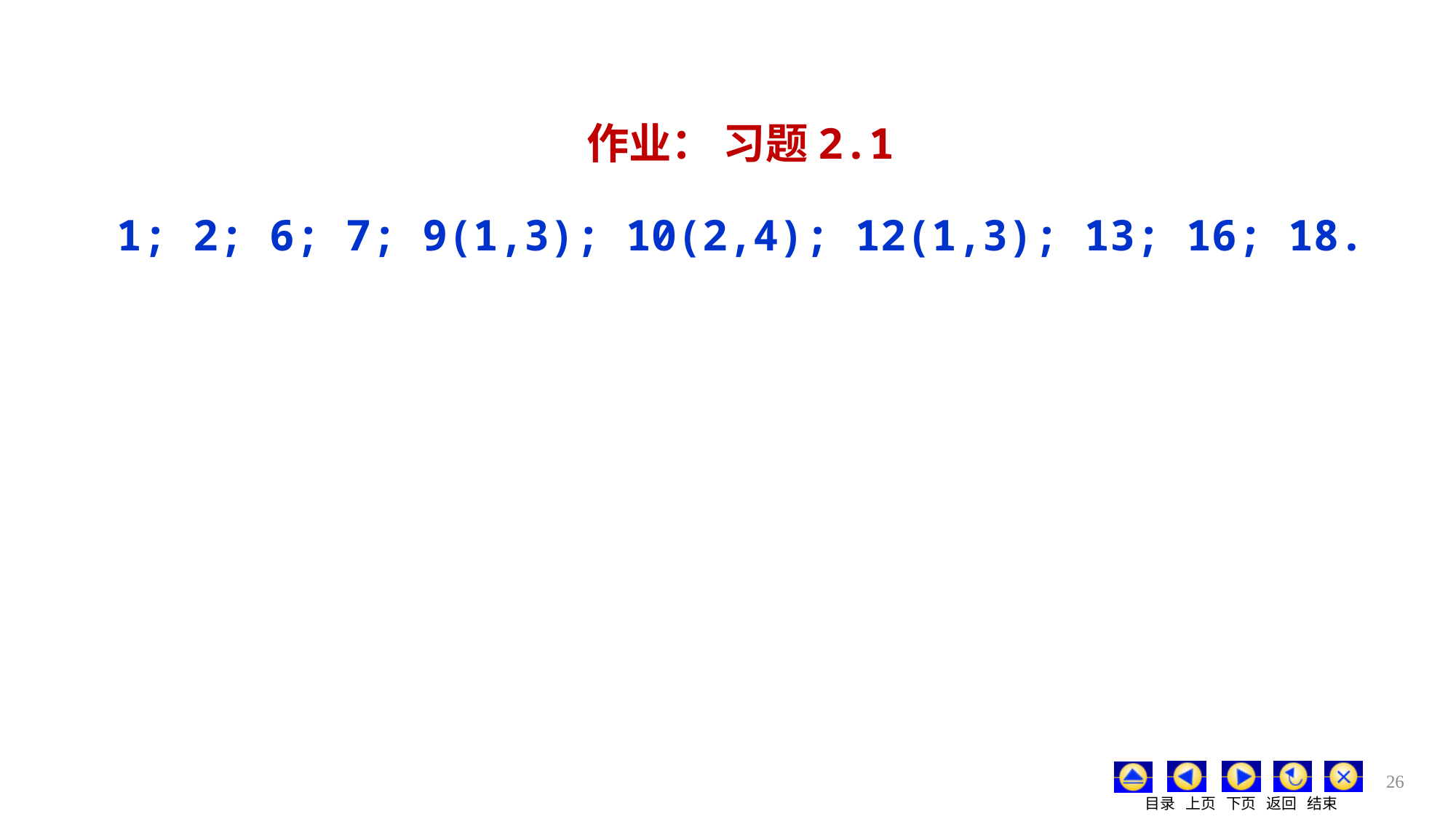

作业： 习题2.1

1; 2; 6; 7; 9(1,3); 10(2,4); 12(1,3); 13; 16; 18.
26